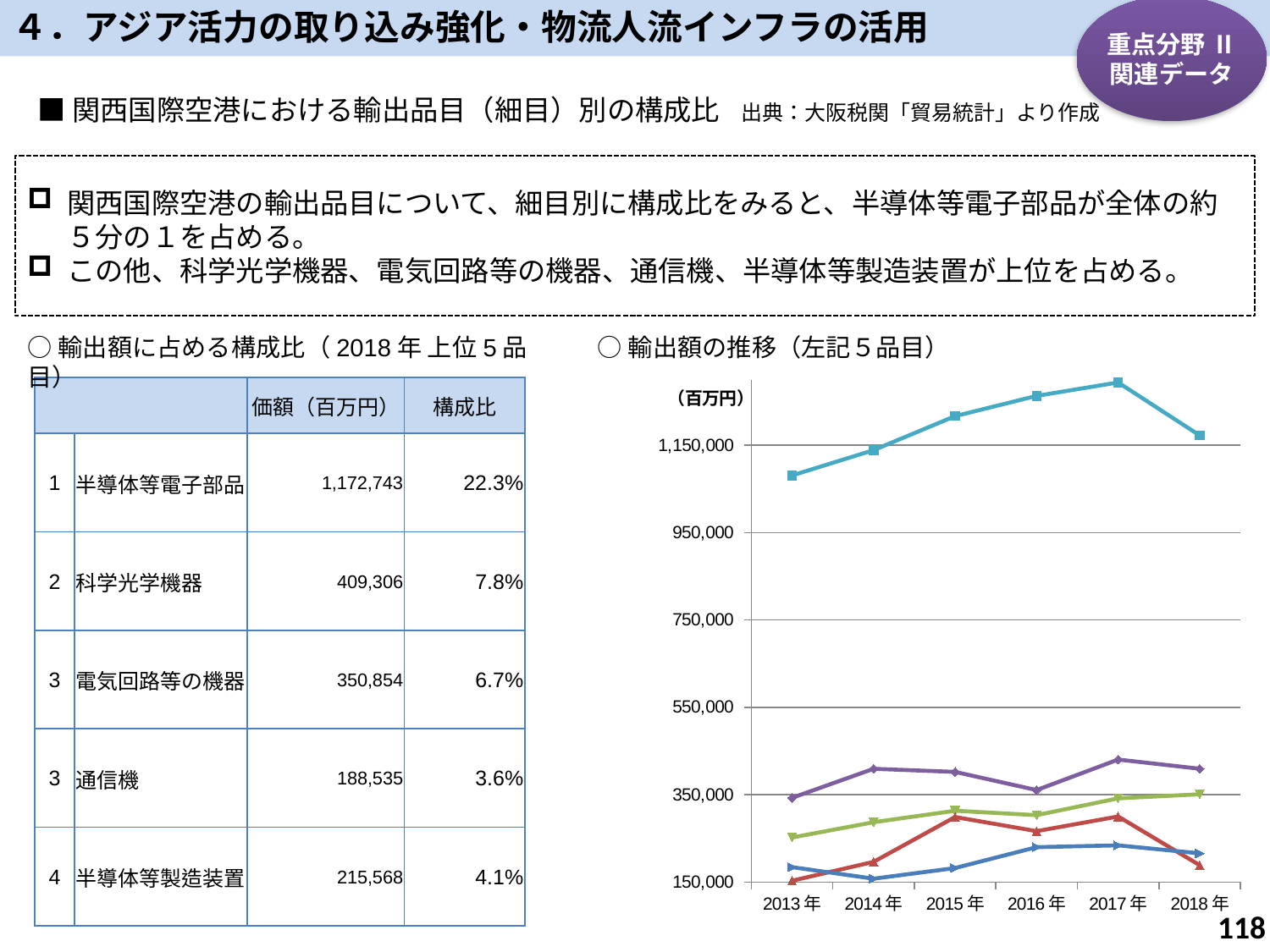

４．アジア活力の取り込み強化・物流人流インフラの活用
重点分野 Ⅱ
関連データ
■関西国際空港における輸出品目（細目）別の構成比　出典：大阪税関「貿易統計」より作成
関西国際空港の輸出品目について、細目別に構成比をみると、半導体等電子部品が全体の約５分の１を占める。
この他、科学光学機器、電気回路等の機器、通信機、半導体等製造装置が上位を占める。
○輸出額に占める構成比（2018年 上位5品目）
○輸出額の推移（左記５品目）

### Chart

| Category | 半導体等電子部品 | 科学光学機器 | 電気回路等の機器 | 通信機 | 半導体等製造装置 |
|---|---|---|---|---|---|
| 2013年 | 1081093.0 | 342744.0 | 251929.0 | 152895.0 | 183988.0 |
| 2014年 | 1138945.0 | 409264.0 | 286966.0 | 196154.0 | 157583.0 |
| 2015年 | 1216909.0 | 402096.0 | 313276.0 | 298794.0 | 181985.0 |
| 2016年 | 1263191.0 | 360536.0 | 303000.0 | 266462.0 | 229785.0 |
| 2017年 | 1294041.0 | 430375.0 | 341559.0 | 300094.0 | 233958.0 |
| 2018年 | 1172743.0 | 409306.0 | 350854.0 | 188535.0 | 215568.0 |
|  |  | 価額（百万円） | 構成比 |
| --- | --- | --- | --- |
| 1 | 半導体等電子部品 | 1,172,743 | 22.3% |
| 2 | 科学光学機器 | 409,306 | 7.8% |
| 3 | 電気回路等の機器 | 350,854 | 6.7% |
| 3 | 通信機 | 188,535 | 3.6% |
| 4 | 半導体等製造装置 | 215,568 | 4.1% |
118